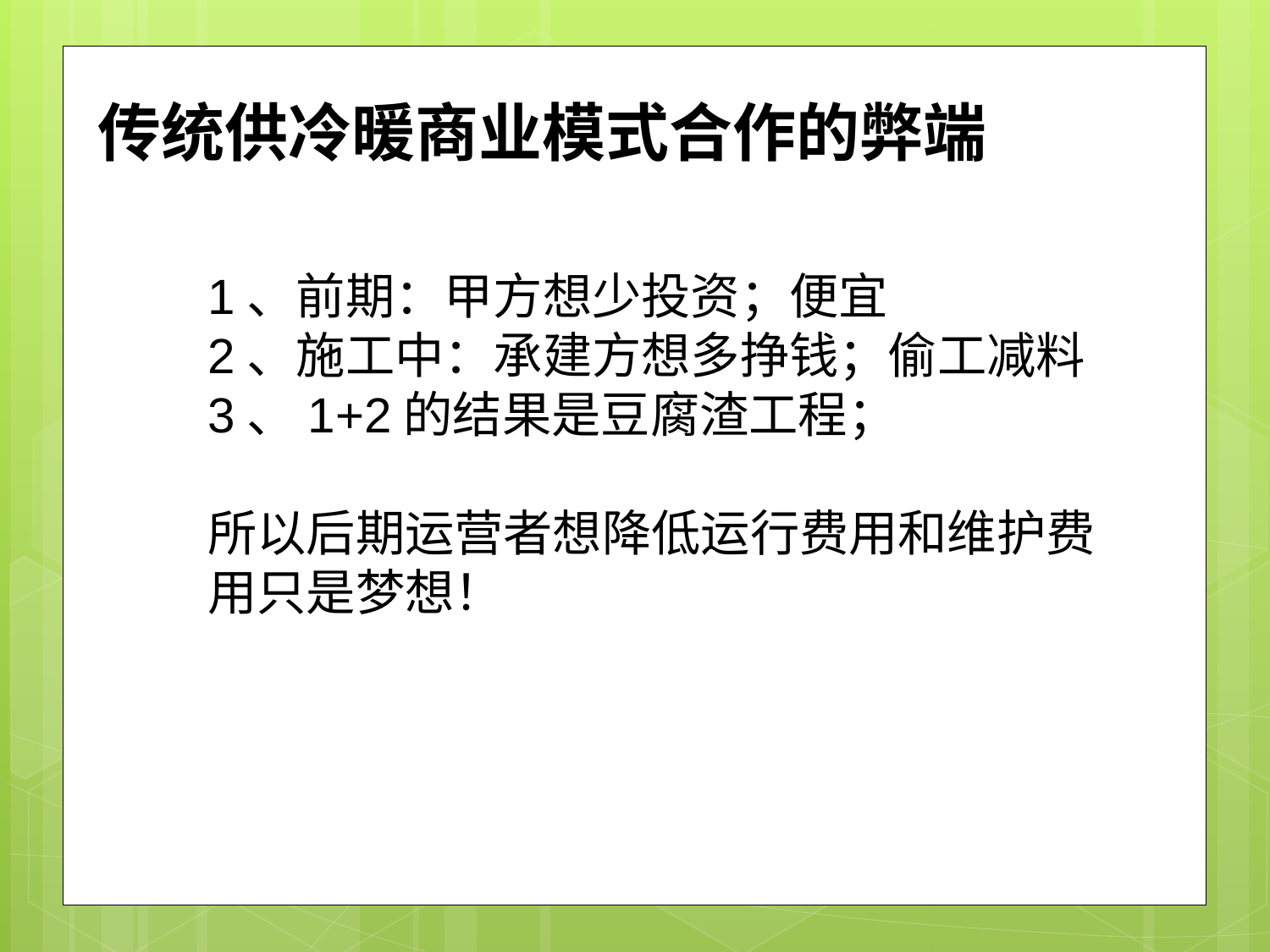

传统供冷暖商业模式合作的弊端

1、前期：甲方想少投资；便宜
2、施工中：承建方想多挣钱；偷工减料
3、1+2的结果是豆腐渣工程；

所以后期运营者想降低运行费用和维护费用只是梦想！